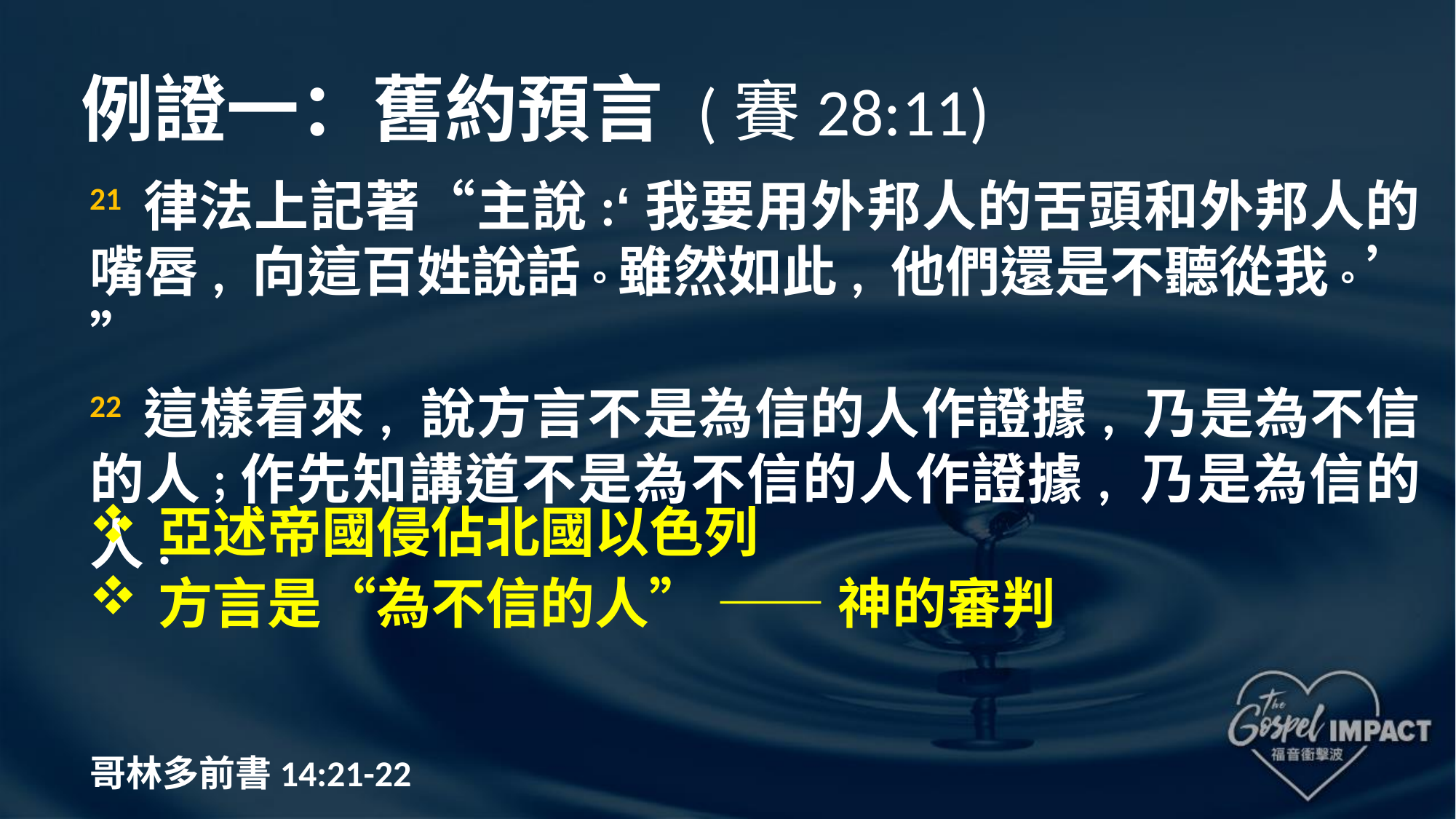

例證一：舊約預言 (賽28:11)
21 律法上記著“主說:‘我要用外邦人的舌頭和外邦人的嘴唇, 向這百姓說話。雖然如此, 他們還是不聽從我。’ ”
22 這樣看來, 說方言不是為信的人作證據, 乃是為不信的人；作先知講道不是為不信的人作證據, 乃是為信的人.
亞述帝國侵佔北國以色列
方言是“為不信的人” —— 神的審判
# 哥林多前書14:21-22